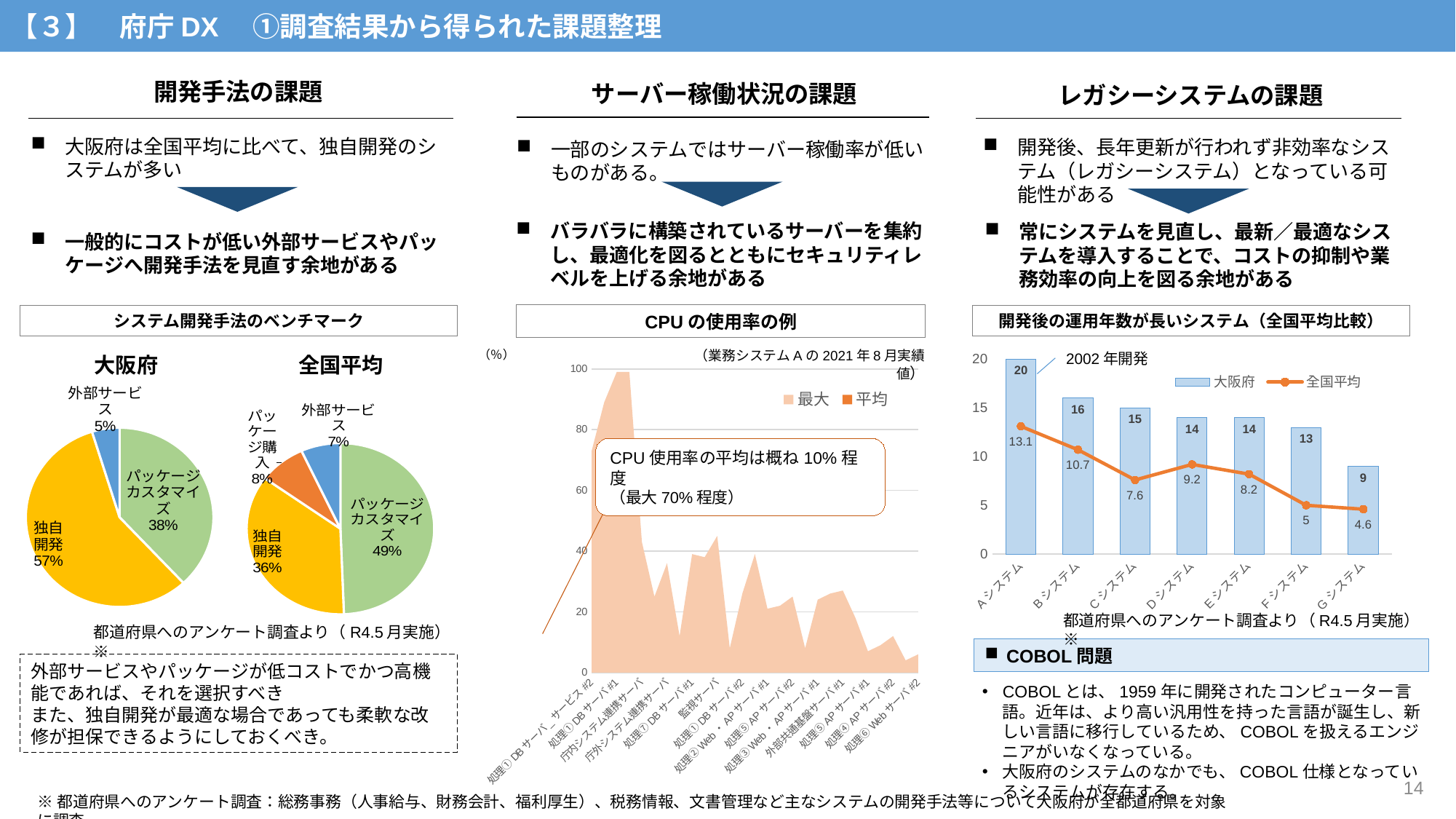

【３】　府庁DX　①調査結果から得られた課題整理
開発手法の課題
サーバー稼働状況の課題
レガシーシステムの課題
大阪府は全国平均に比べて、独自開発のシステムが多い
開発後、長年更新が行われず非効率なシステム（レガシーシステム）となっている可能性がある
一部のシステムではサーバー稼働率が低いものがある。

バラバラに構築されているサーバーを集約し、最適化を図るとともにセキュリティレベルを上げる余地がある
常にシステムを見直し、最新／最適なシステムを導入することで、コストの抑制や業務効率の向上を図る余地がある
一般的にコストが低い外部サービスやパッケージへ開発手法を見直す余地がある
CPUの使用率の例
システム開発手法のベンチマーク
開発後の運用年数が長いシステム（全国平均比較）

### Chart

| Category | 大阪府 | 全国平均 |
|---|---|---|
| Aシステム | 20.0 | 13.1 |
| Bシステム | 16.0 | 10.7 |
| Cシステム | 15.0 | 7.6 |
| Dシステム | 14.0 | 9.2 |
| Eシステム | 14.0 | 8.2 |
| Fシステム | 13.0 | 5.0 |
| Gシステム | 9.0 | 4.6 |
（％）
（業務システムAの2021年8月実績値）
2002年開発
全国平均
大阪府

### Chart

| Category | 最大 | 平均 |
|---|---|---|
| 処理①DBサーバ_サービス#2 | 73.0 | 35.3 |
| ウイルス対策・改ざん検知サーバ | 89.0 | 20.0 |
| 処理①DBサーバ#1 | 99.0 | 18.4 |
| 処理①DBサーバ_サービス#1 | 99.0 | 9.8 |
| 庁内システム連携サーバ | 43.0 | 7.8 |
| 情報共有サーバ | 25.0 | 4.5 |
| 庁外システム連携サーバ | 36.0 | 3.7 |
| バックアップサーバ | 12.0 | 2.8 |
| 処理⑦DBサーバ#1 | 39.0 | 2.5 |
| 処理⑦DBサーバ_サービス#1 | 38.0 | 2.4 |
| 監視サーバ | 45.0 | 1.4 |
| 処理⑦DBサーバ_サービス#2 | 8.0 | 1.1 |
| 処理①DBサーバ#2 | 26.0 | 0.9 |
| 内部共通基盤サーバ | 39.0 | 0.8 |
| 処理②Web・APサーバ#1 | 21.0 | 0.7 |
| 処理②Web・APサーバ#2 | 22.0 | 0.6 |
| 処理⑤APサーバ#2 | 25.0 | 0.6 |
| 処理⑦DBサーバ#2 | 8.0 | 0.2 |
| 処理③Web・APサーバ#1 | 24.0 | 0.1 |
| 処理③Web・APサーバ#2 | 26.0 | 0.1 |
| 外部共通基盤サーバ#1 | 27.0 | 0.1 |
| 外部共通基盤サーバ#2 | 18.0 | 0.1 |
| 処理⑤APサーバ#1 | 7.0 | 0.1 |
| 処理④APサーバ#1 | 9.0 | 0.0 |
| 処理④APサーバ#2 | 12.0 | 0.0 |
| 処理⑥Webサーバ#1 | 4.0 | 0.0 |
| 処理⑥Webサーバ#2 | 6.0 | 0.0 |

### Chart

| Category | 売上高 |
|---|---|
| パッケージカスタマイズ | 8.0 |
| 独自開発 | 12.0 |
| パッケージ購入 | 0.0 |
| 外部サービス | 1.0 |

### Chart

| Category | 売上高 |
|---|---|
| パッケージカスタマイズ | 370.0 |
| 独自開発 | 267.0 |
| パッケージ購入 | 61.0 |
| 外部サービス | 51.0 |
CPU使用率の平均は概ね10%程度
（最大70%程度）
都道府県へのアンケート調査より（R4.5月実施）※
都道府県へのアンケート調査より（R4.5月実施）※
COBOL問題
外部サービスやパッケージが低コストでかつ高機能であれば、それを選択すべき
また、独自開発が最適な場合であっても柔軟な改修が担保できるようにしておくべき。
COBOLとは、1959年に開発されたコンピューター言語。近年は、より高い汎用性を持った言語が誕生し、新しい言語に移行しているため、COBOLを扱えるエンジニアがいなくなっている。
大阪府のシステムのなかでも、COBOL仕様となっているシステムが存在する。
14
※都道府県へのアンケート調査：総務事務（人事給与、財務会計、福利厚生）、税務情報、文書管理など主なシステムの開発手法等について大阪府が全都道府県を対象に調査